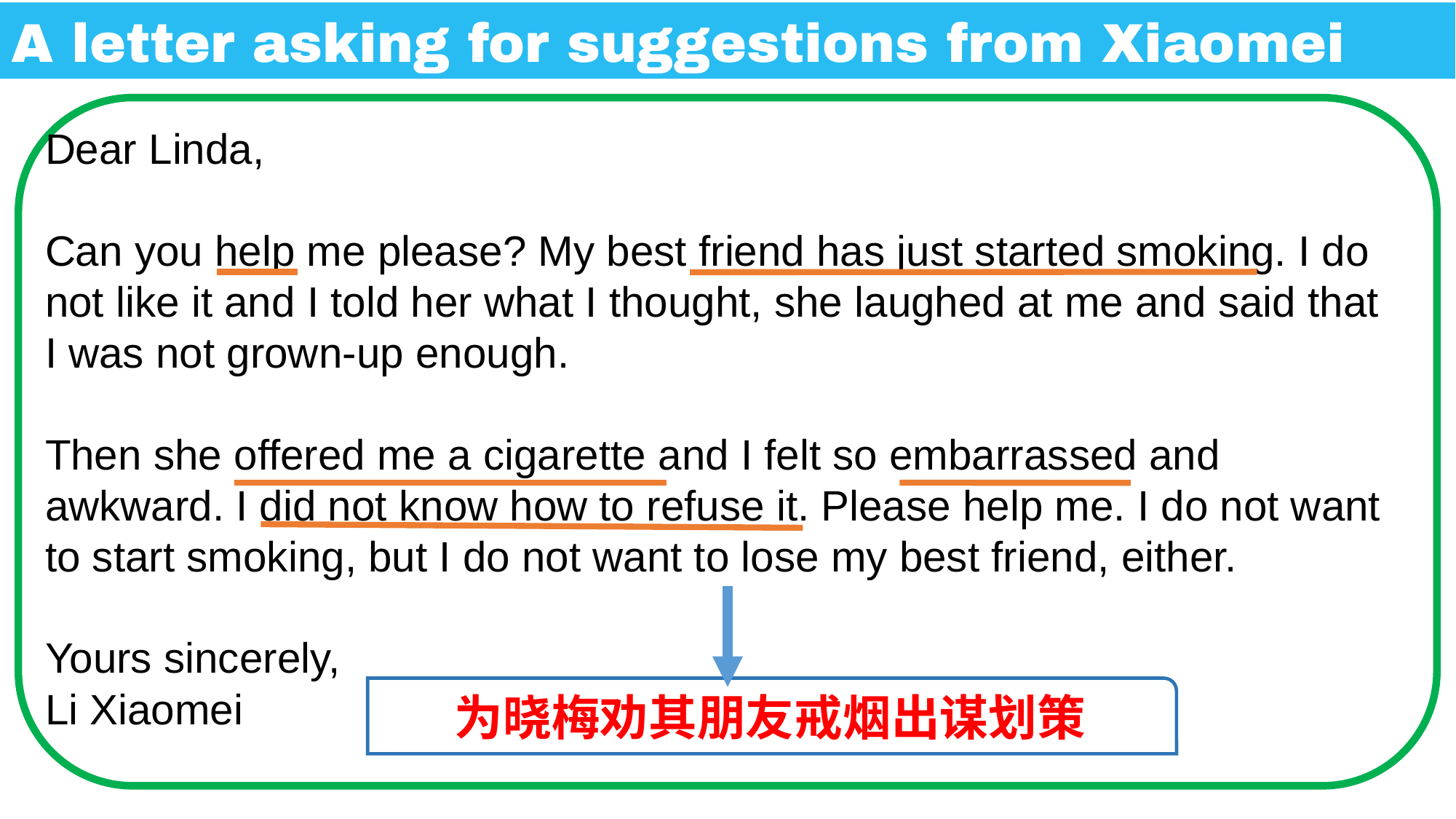

A letter asking for suggestions from Xiaomei

Dear Linda,

Can you help me please? My best friend has just started smoking. I do not like it and I told her what I thought, she laughed at me and said that I was not grown-up enough.

Then she offered me a cigarette and I felt so embarrassed and awkward. I did not know how to refuse it. Please help me. I do not want to start smoking, but I do not want to lose my best friend, either.

Yours sincerely,
Li Xiaomei
为晓梅劝其朋友戒烟出谋划策